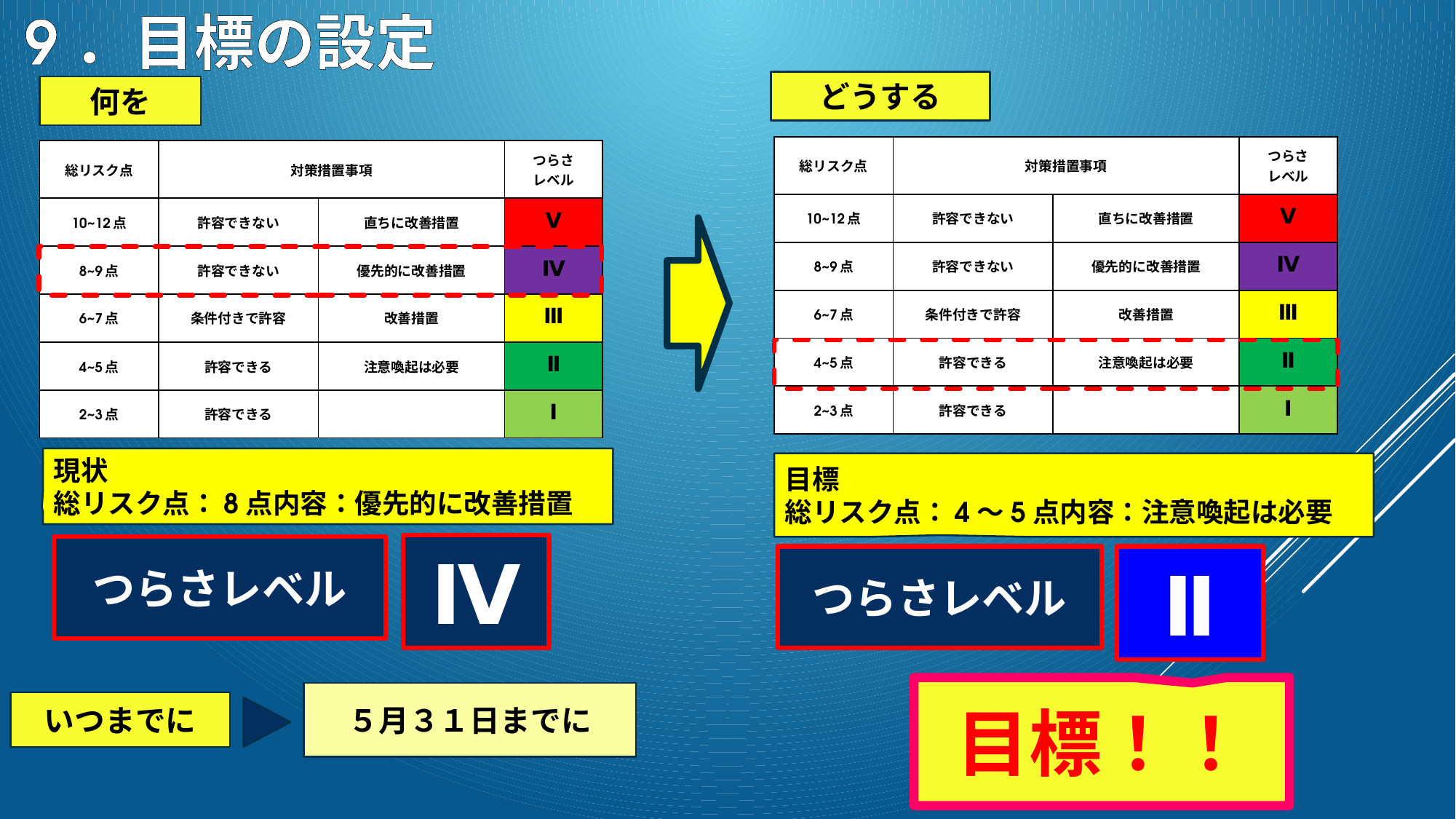

9．目標の設定
どうする
何を
| 総リスク点 | 対策措置事項 |  | つらさ レベル |
| --- | --- | --- | --- |
| 10~12点 | 許容できない | 直ちに改善措置 | Ⅴ |
| 8~9点 | 許容できない | 優先的に改善措置 | Ⅳ |
| 6~7点 | 条件付きで許容 | 改善措置 | Ⅲ |
| 4~5点 | 許容できる | 注意喚起は必要 | Ⅱ |
| 2~3点 | 許容できる |  | Ⅰ |
| 総リスク点 | 対策措置事項 |  | つらさ レベル |
| --- | --- | --- | --- |
| 10~12点 | 許容できない | 直ちに改善措置 | Ⅴ |
| 8~9点 | 許容できない | 優先的に改善措置 | Ⅳ |
| 6~7点 | 条件付きで許容 | 改善措置 | Ⅲ |
| 4~5点 | 許容できる | 注意喚起は必要 | Ⅱ |
| 2~3点 | 許容できる |  | Ⅰ |

現状
総リスク点：8点内容：優先的に改善措置

目標
総リスク点：4～5点内容：注意喚起は必要

つらさレベル
Ⅱ
Ⅳ
つらさレベル
目標！！
５月３１日までに
いつまでに